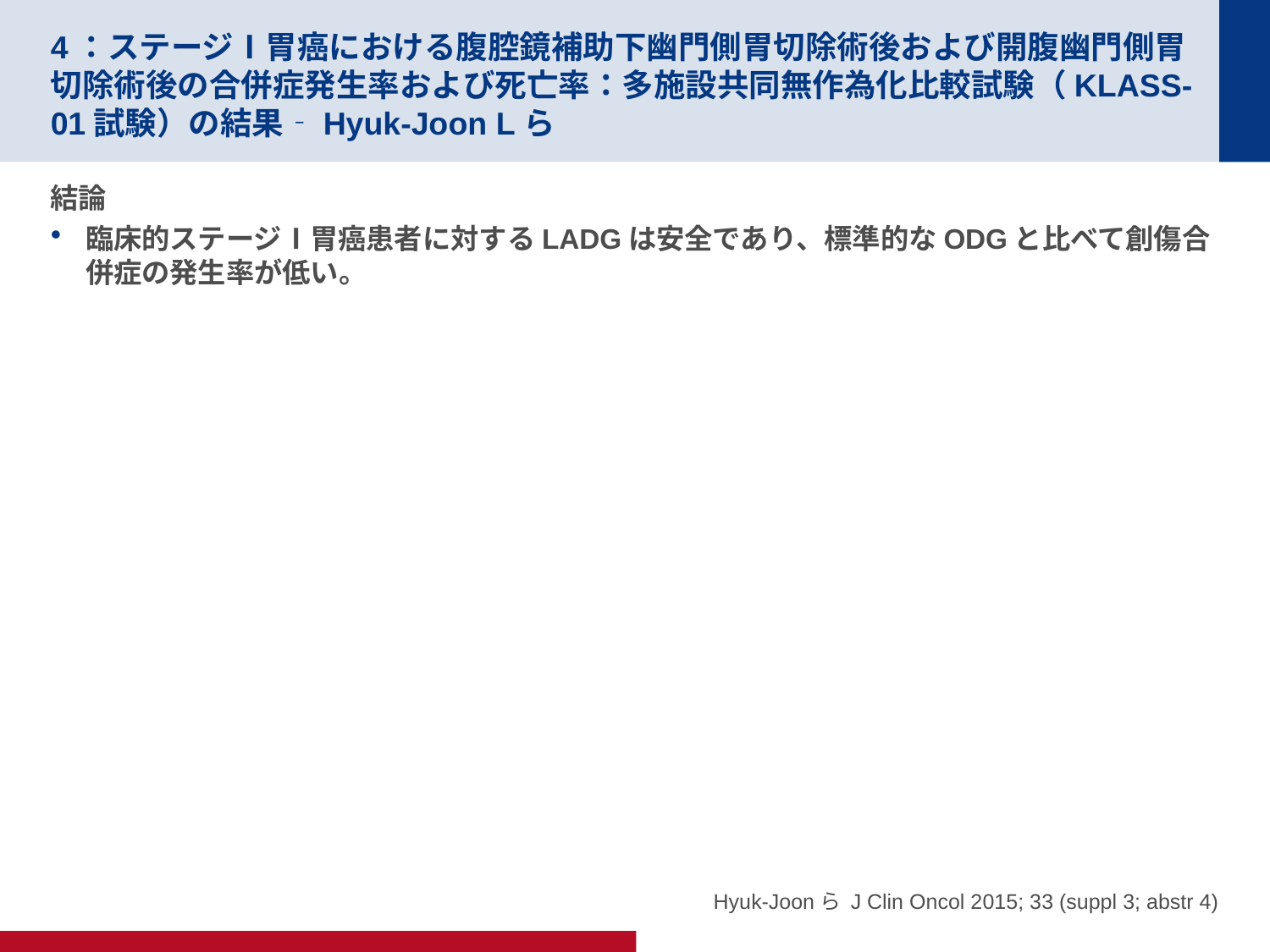

# 4：ステージⅠ胃癌における腹腔鏡補助下幽門側胃切除術後および開腹幽門側胃切除術後の合併症発生率および死亡率：多施設共同無作為化比較試験（KLASS-01試験）の結果‐Hyuk-Joon Lら
結論
臨床的ステージⅠ胃癌患者に対するLADGは安全であり、標準的なODGと比べて創傷合併症の発生率が低い。
Hyuk-Joonら J Clin Oncol 2015; 33 (suppl 3; abstr 4)